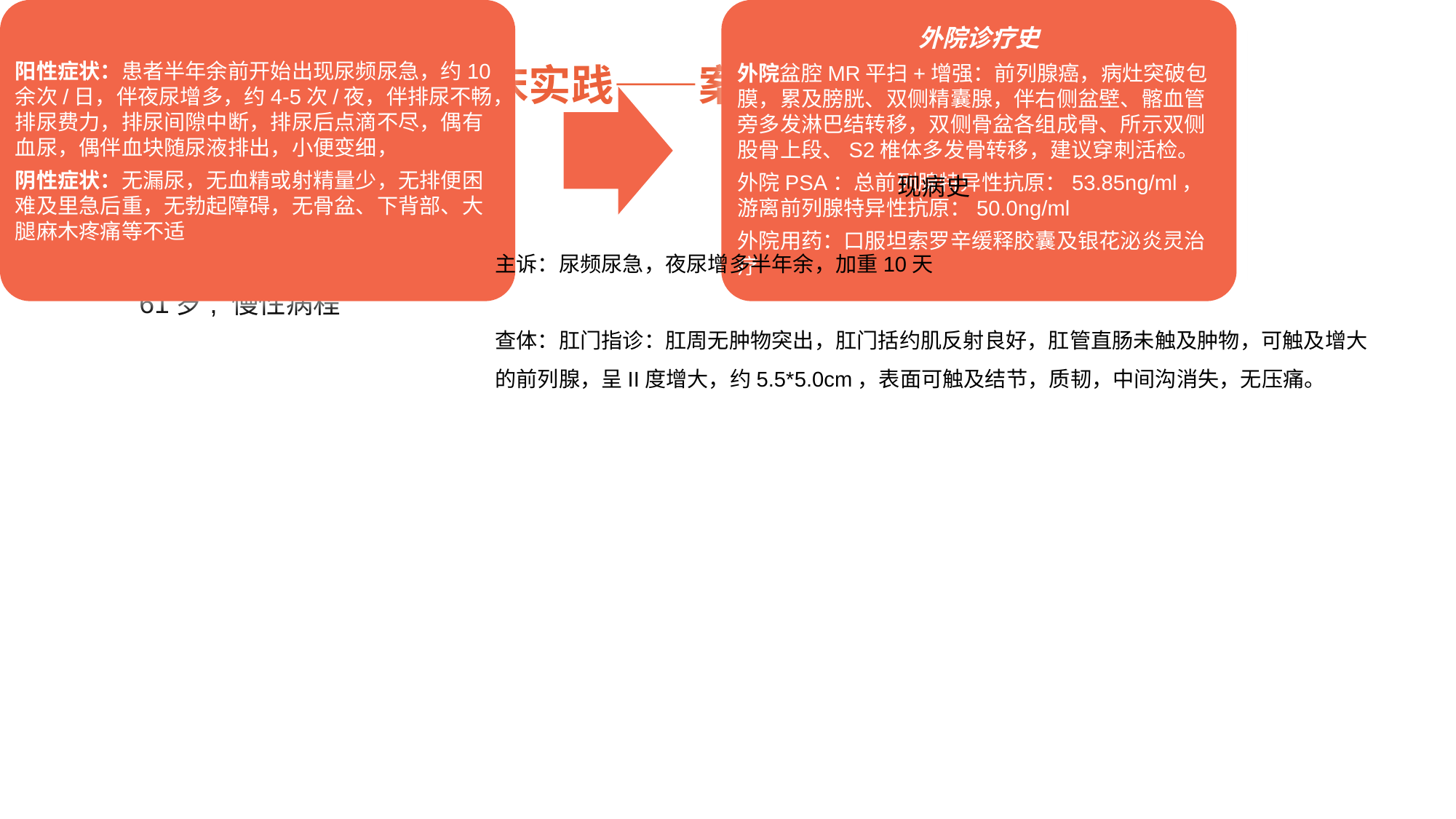

前列腺癌骨转移治疗临床实践——案例1
现病史

主诉：尿频尿急，夜尿增多半年余，加重10天

查体：肛门指诊：肛周无肿物突出，肛门括约肌反射良好，肛管直肠未触及肿物，可触及增大的前列腺，呈II度增大，约5.5*5.0cm，表面可触及结节，质韧，中间沟消失，无压痛。

患者：黄xx， 男性， 61岁, 慢性病程
阳性症状：患者半年余前开始出现尿频尿急，约10余次/日，伴夜尿增多，约4-5次/夜，伴排尿不畅，排尿费力，排尿间隙中断，排尿后点滴不尽，偶有血尿，偶伴血块随尿液排出，小便变细，
阴性症状：无漏尿，无血精或射精量少，无排便困难及里急后重，无勃起障碍，无骨盆、下背部、大腿麻木疼痛等不适

外院诊疗史
外院盆腔MR平扫+增强：前列腺癌，病灶突破包膜，累及膀胱、双侧精囊腺，伴右侧盆壁、髂血管旁多发淋巴结转移，双侧骨盆各组成骨、所示双侧股骨上段、S2椎体多发骨转移，建议穿刺活检。
外院PSA：总前列腺特异性抗原：53.85ng/ml，游离前列腺特异性抗原：50.0ng/ml
外院用药：口服坦索罗辛缓释胶囊及银花泌炎灵治疗